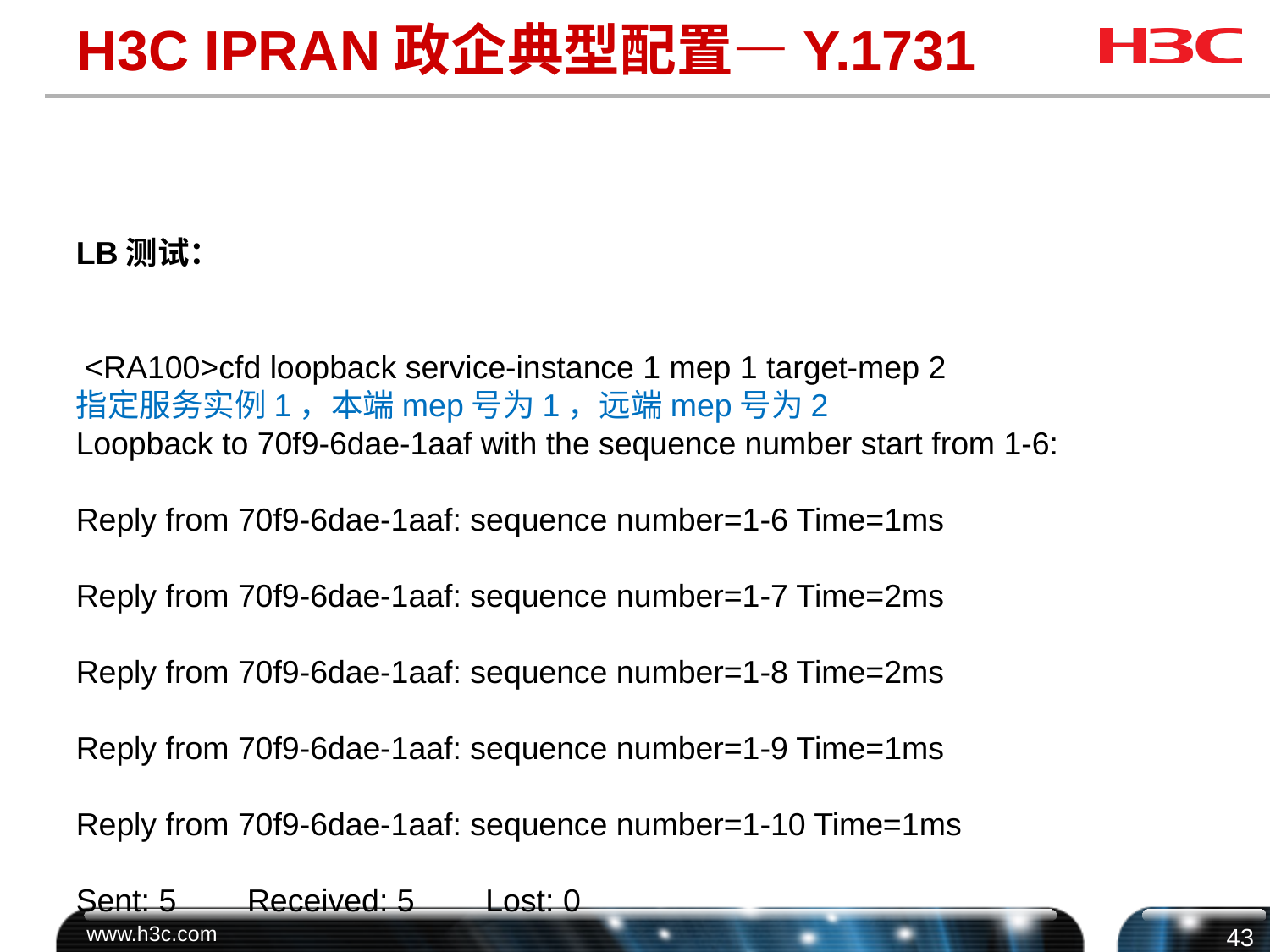

# H3C IPRAN政企典型配置—Y.1731

LB测试：

 <RA100>cfd loopback service-instance 1 mep 1 target-mep 2
指定服务实例1，本端mep号为1，远端mep号为2
Loopback to 70f9-6dae-1aaf with the sequence number start from 1-6:
Reply from 70f9-6dae-1aaf: sequence number=1-6 Time=1ms
Reply from 70f9-6dae-1aaf: sequence number=1-7 Time=2ms
Reply from 70f9-6dae-1aaf: sequence number=1-8 Time=2ms
Reply from 70f9-6dae-1aaf: sequence number=1-9 Time=1ms
Reply from 70f9-6dae-1aaf: sequence number=1-10 Time=1ms
Sent: 5        Received: 5        Lost: 0